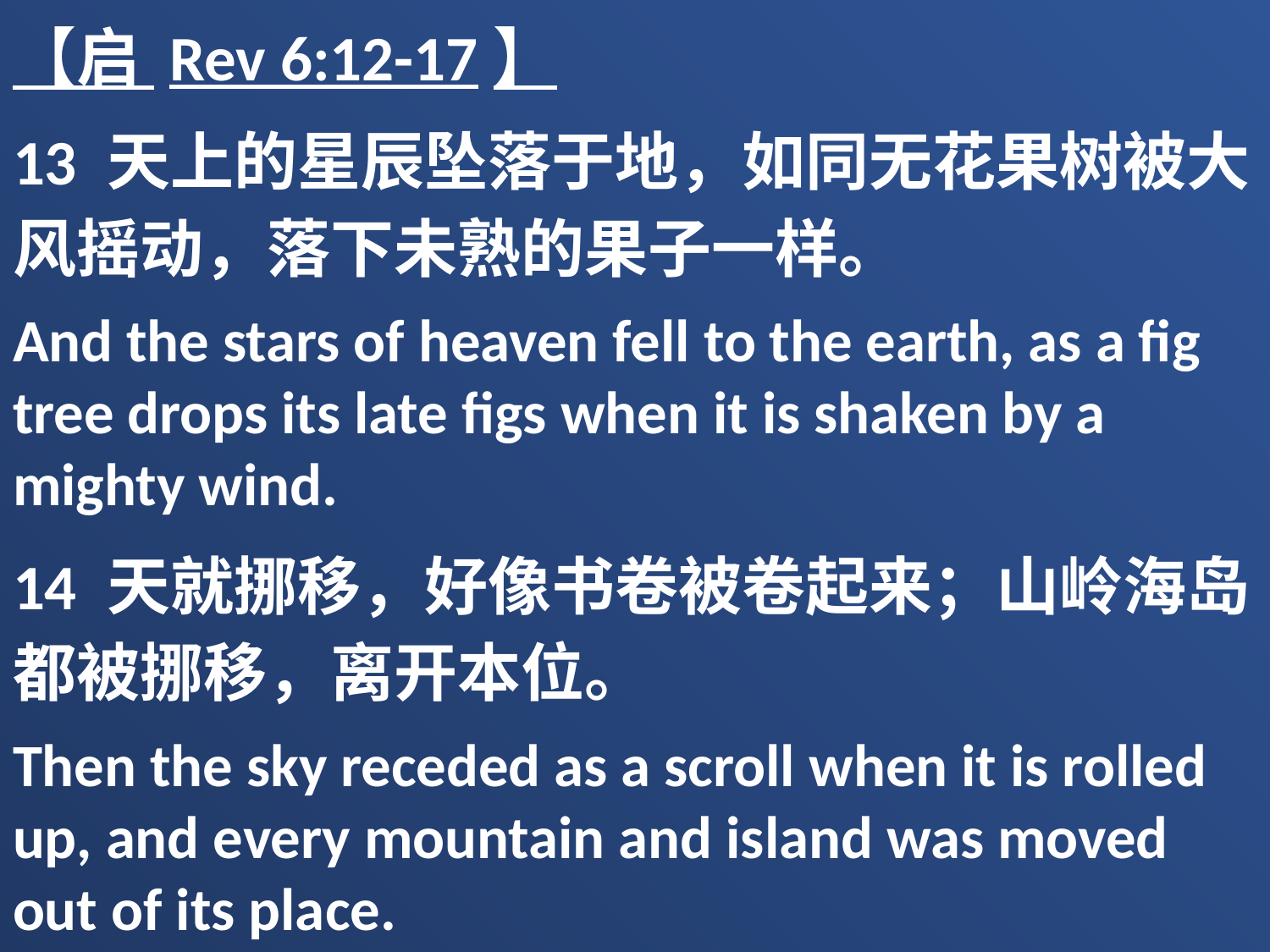

【启 Rev 6:12-17】
13 天上的星辰坠落于地，如同无花果树被大风摇动，落下未熟的果子一样。
And the stars of heaven fell to the earth, as a fig tree drops its late figs when it is shaken by a mighty wind.
14 天就挪移，好像书卷被卷起来；山岭海岛都被挪移，离开本位。
Then the sky receded as a scroll when it is rolled up, and every mountain and island was moved out of its place.